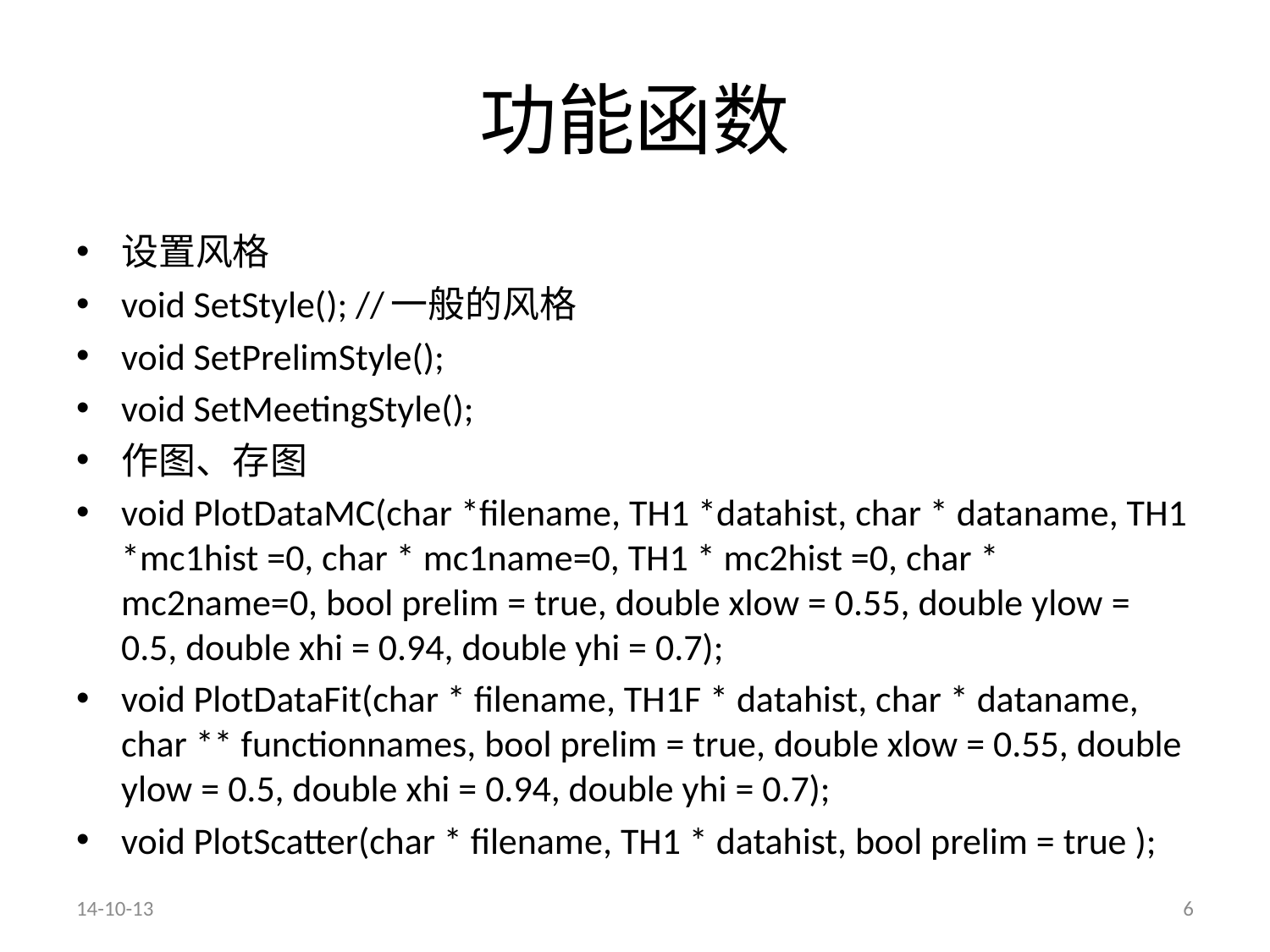

# 功能函数
设置风格
void SetStyle(); //一般的风格
void SetPrelimStyle();
void SetMeetingStyle();
作图、存图
void PlotDataMC(char *filename, TH1 *datahist, char * dataname, TH1 *mc1hist =0, char * mc1name=0, TH1 * mc2hist =0, char * mc2name=0, bool prelim = true, double xlow = 0.55, double ylow = 0.5, double xhi = 0.94, double yhi = 0.7);
void PlotDataFit(char * filename, TH1F * datahist, char * dataname, char ** functionnames, bool prelim = true, double xlow = 0.55, double ylow = 0.5, double xhi = 0.94, double yhi = 0.7);
void PlotScatter(char * filename, TH1 * datahist, bool prelim = true );
14-10-13
6